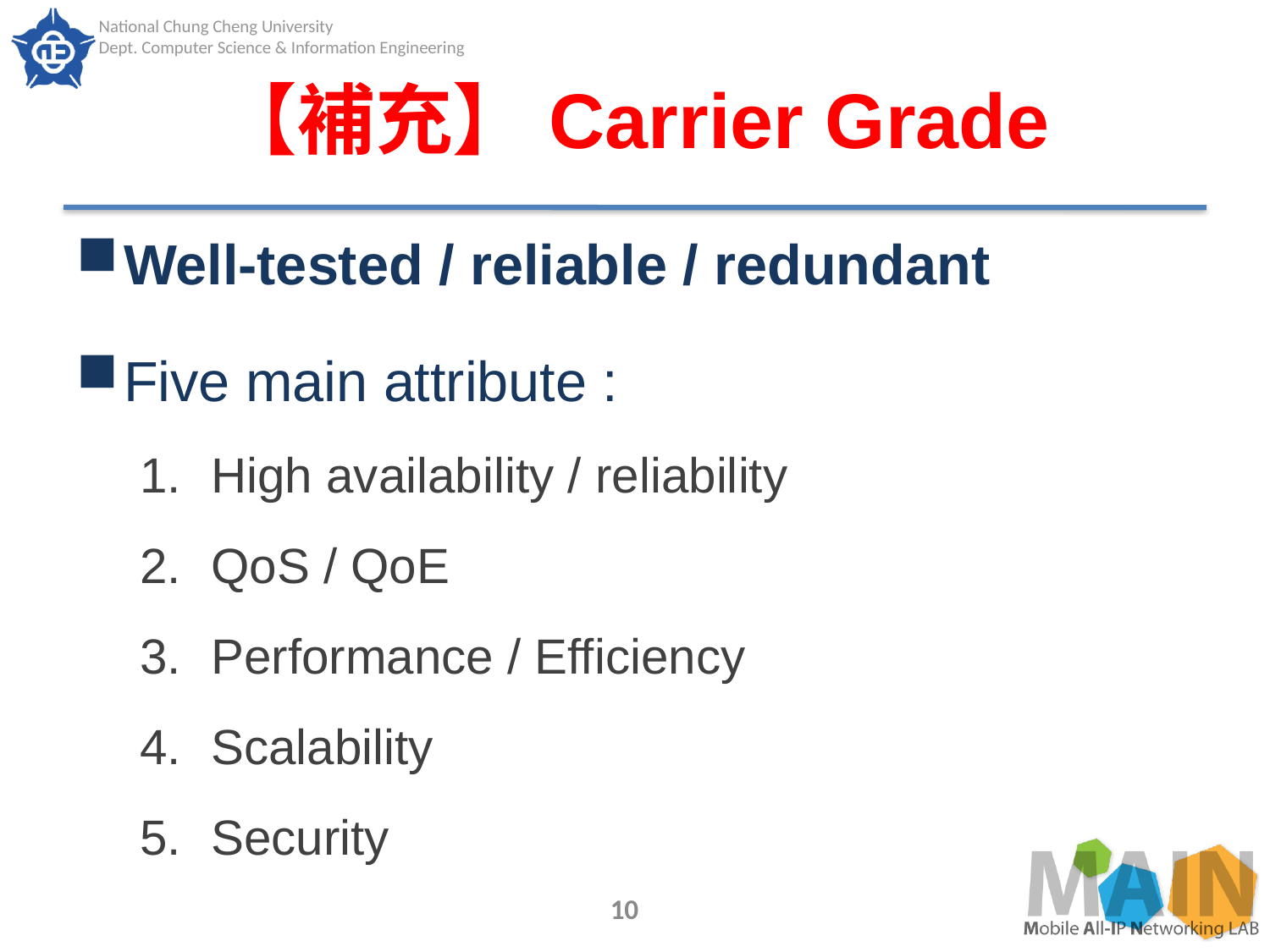

# 【補充】Carrier Grade
Well-tested / reliable / redundant
Five main attribute :
High availability / reliability
QoS / QoE
Performance / Efficiency
Scalability
Security

10